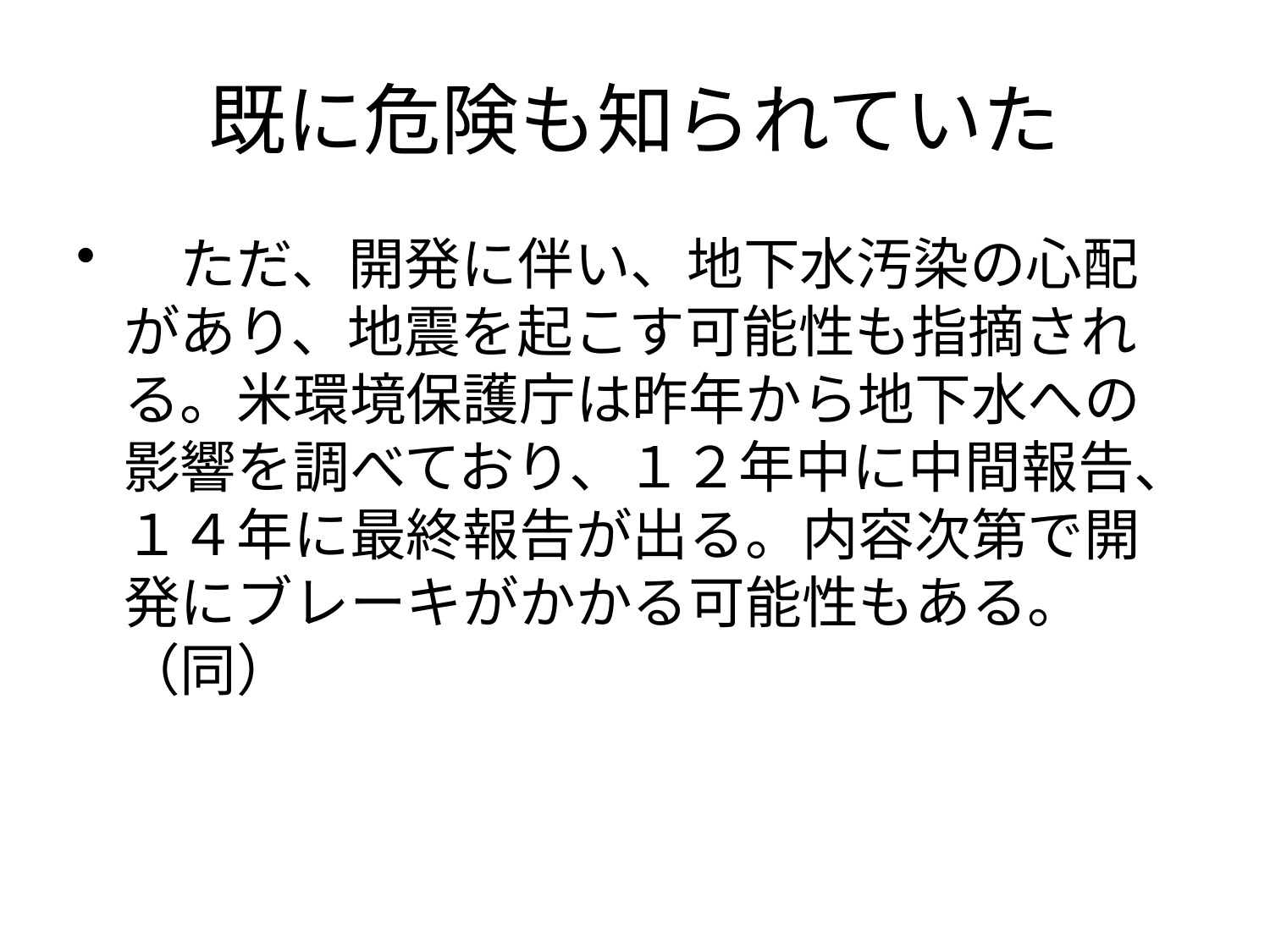

# 既に危険も知られていた
　ただ、開発に伴い、地下水汚染の心配があり、地震を起こす可能性も指摘される。米環境保護庁は昨年から地下水への影響を調べており、１２年中に中間報告、１４年に最終報告が出る。内容次第で開発にブレーキがかかる可能性もある。（同）